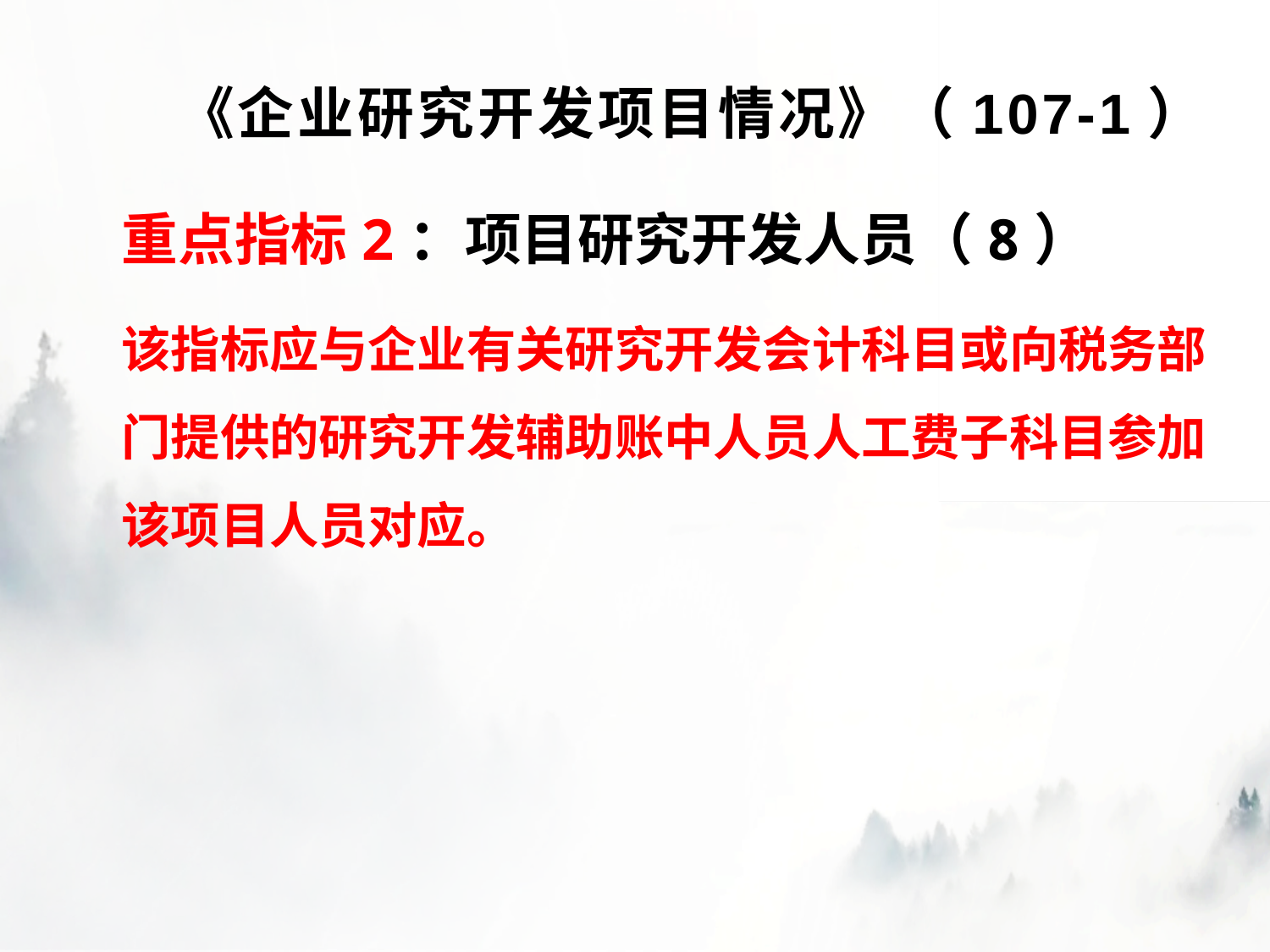

《企业研究开发项目情况》（107-1）
重点指标2：项目研究开发人员（8）
该指标应与企业有关研究开发会计科目或向税务部门提供的研究开发辅助账中人员人工费子科目参加该项目人员对应。